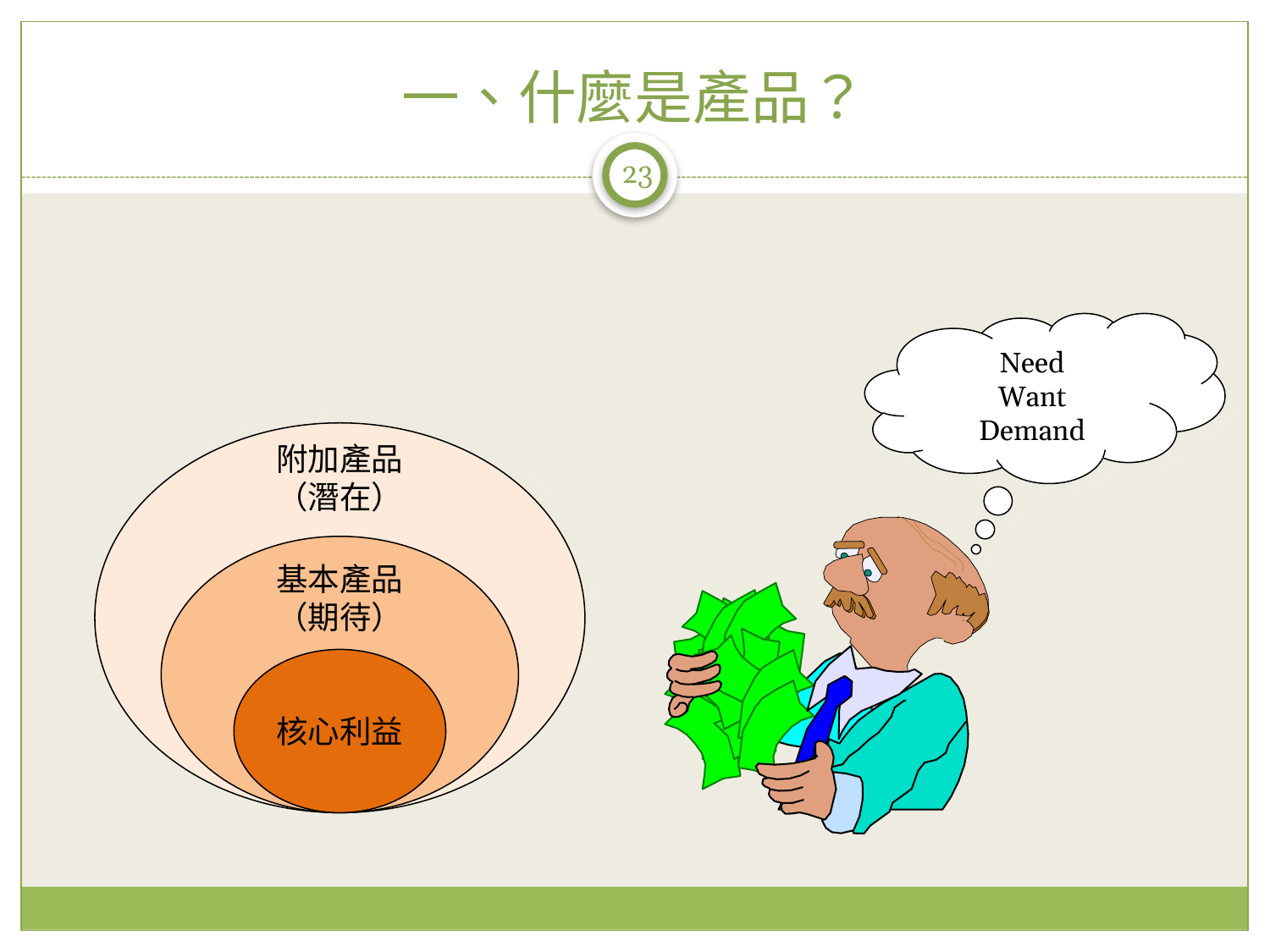

# 一、什麼是產品？
23
Need
Want
Demand

附加產品
（潛在）

基本產品
（期待）
核心利益